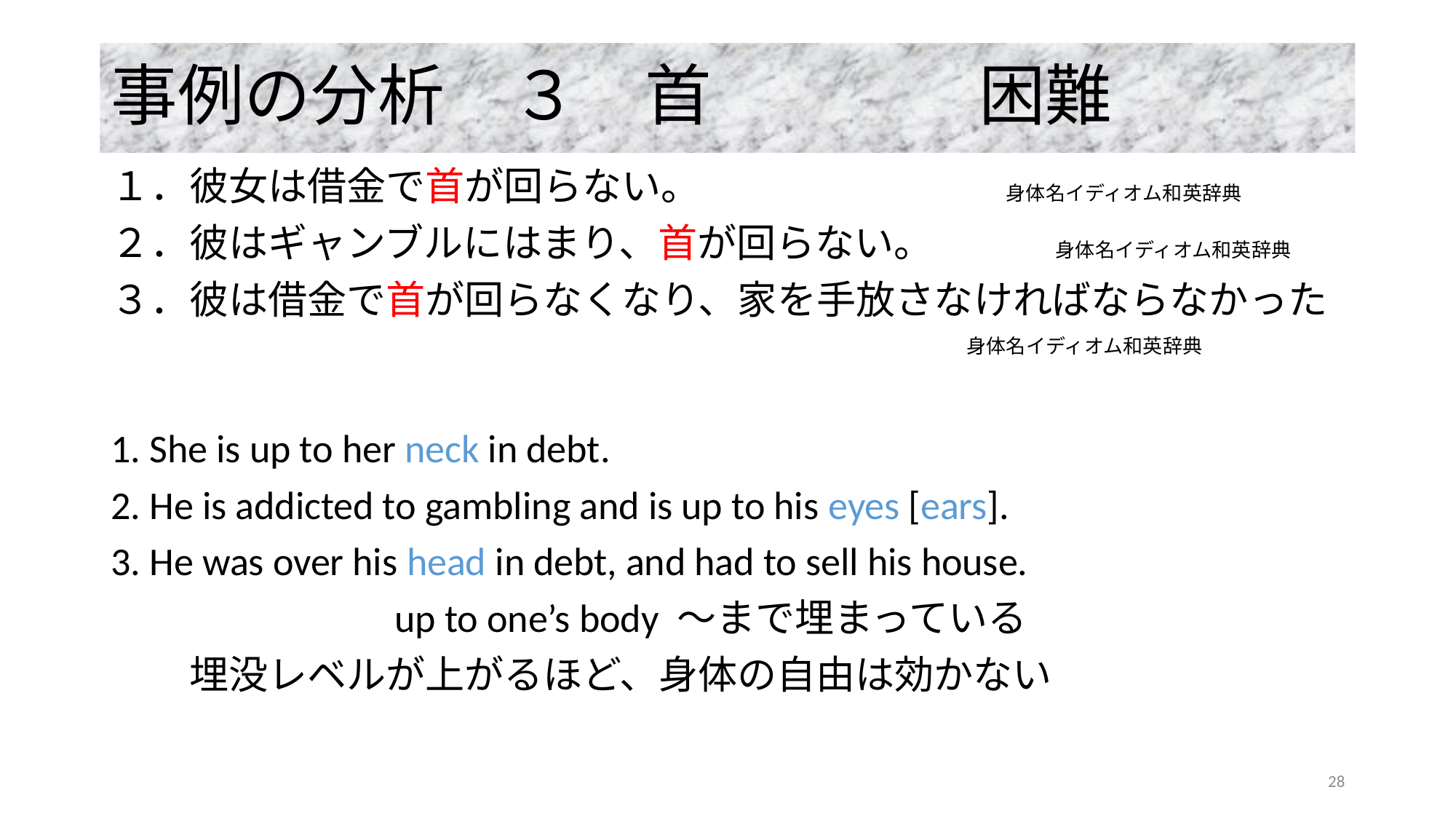

# 事例の分析　３　首　　　　困難
１．彼女は借金で首が回らない。                                   身体名イディオム和英辞典
２．彼はギャンブルにはまり、首が回らない。              身体名イディオム和英辞典
３．彼は借金で首が回らなくなり、家を手放さなければならなかった
                                                                                                                                                                                                   身体名イディオム和英辞典

1. She is up to her neck in debt.
2. He is addicted to gambling and is up to his eyes [ears].
3. He was over his head in debt, and had to sell his house.
　　　　　　　up to one’s body ～まで埋まっている
　　埋没レベルが上がるほど、身体の自由は効かない
28